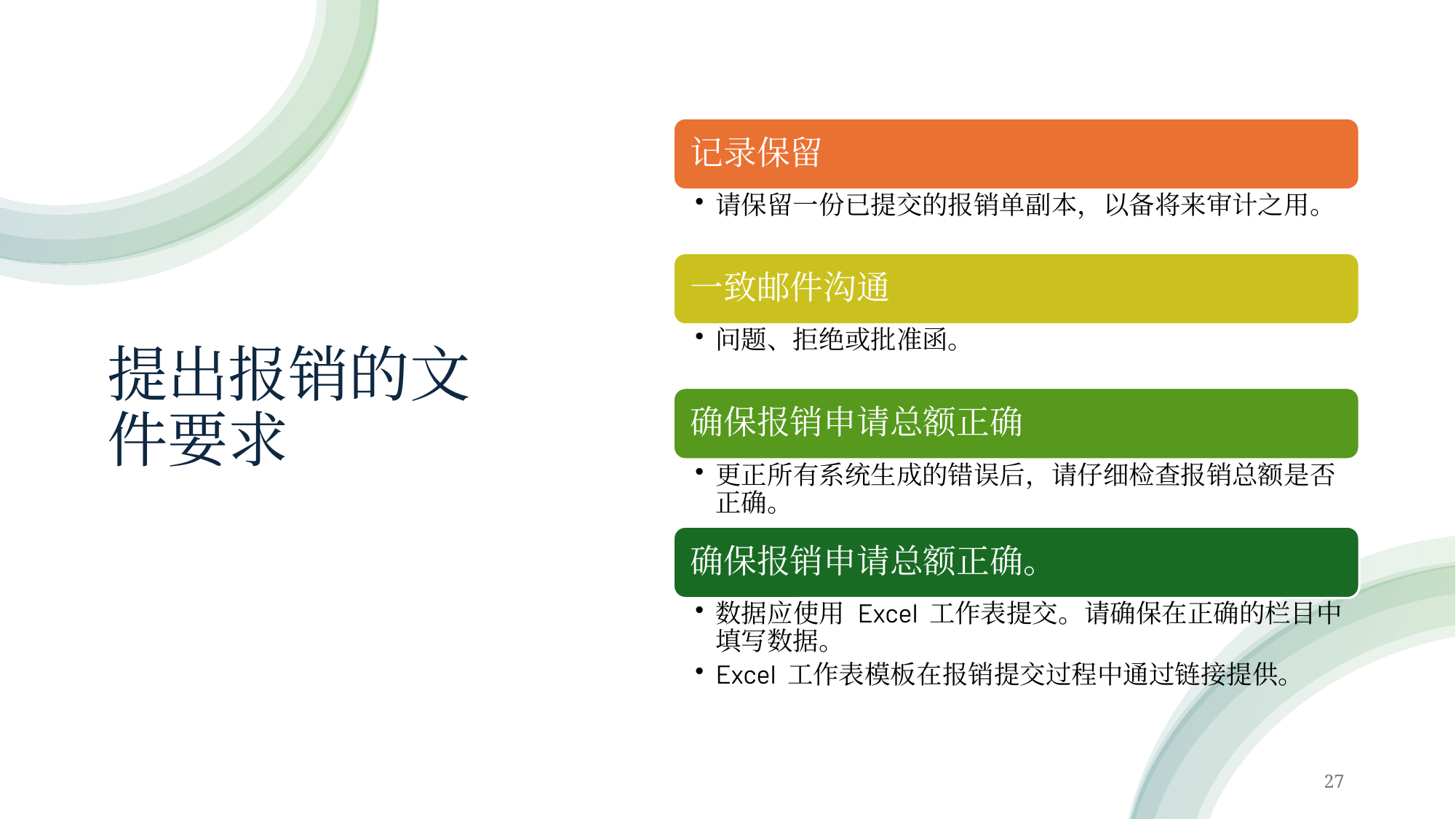

记录保留
请保留一份已提交的报销单副本，以备将来审计之用。
一致邮件沟通
问题、拒绝或批准函。
确保报销申请总额正确
更正所有系统生成的错误后，请仔细检查报销总额是否正确。
确保报销申请总额正确。
数据应使用 Excel 工作表提交。请确保在正确的栏目中填写数据。
Excel 工作表模板在报销提交过程中通过链接提供。
# 提出报销的文件要求

27